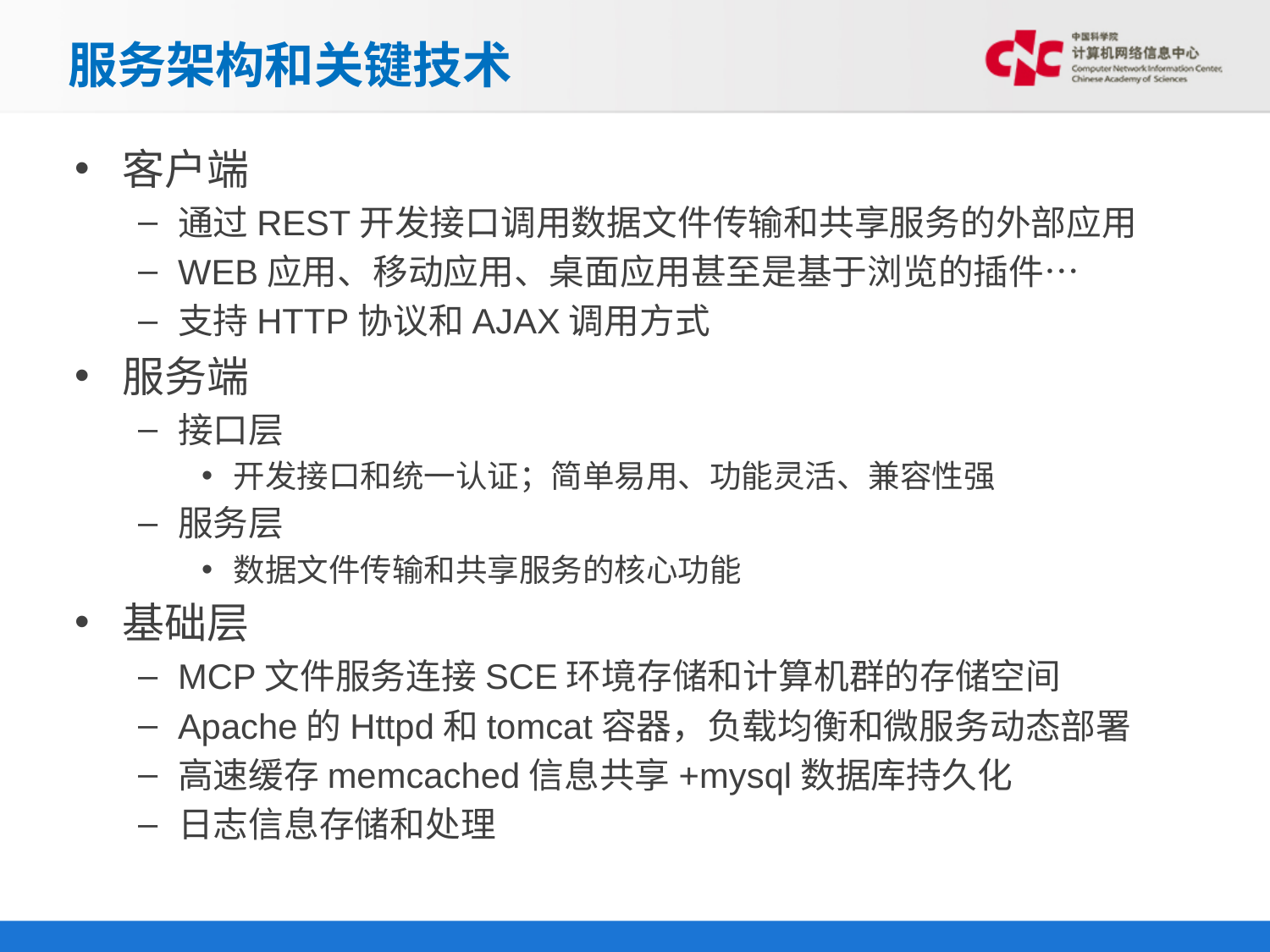

# 服务架构和关键技术
客户端
通过REST开发接口调用数据文件传输和共享服务的外部应用
WEB应用、移动应用、桌面应用甚至是基于浏览的插件…
支持HTTP协议和AJAX调用方式
服务端
接口层
开发接口和统一认证；简单易用、功能灵活、兼容性强
服务层
数据文件传输和共享服务的核心功能
基础层
MCP文件服务连接SCE环境存储和计算机群的存储空间
Apache的Httpd和tomcat容器，负载均衡和微服务动态部署
高速缓存memcached信息共享+mysql数据库持久化
日志信息存储和处理